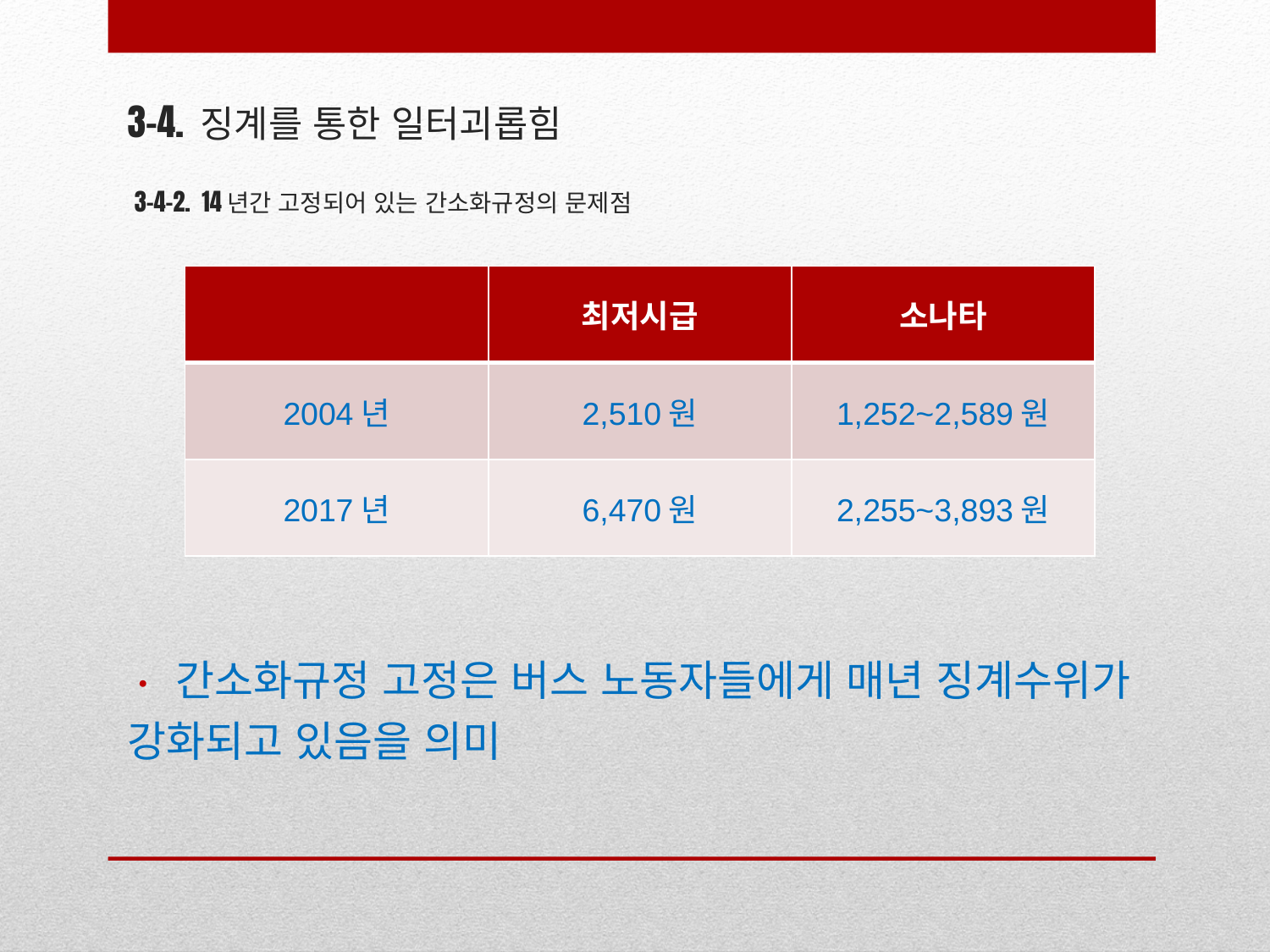

3-4. 징계를 통한 일터괴롭힘
3-4-2.  14년간 고정되어 있는 간소화규정의 문제점
|  | 최저시급 | 소나타 |
| --- | --- | --- |
| 2004년 | 2,510원 | 1,252~2,589원 |
| 2017년 | 6,470원 | 2,255~3,893원 |
• 간소화규정 고정은 버스 노동자들에게 매년 징계수위가 강화되고 있음을 의미